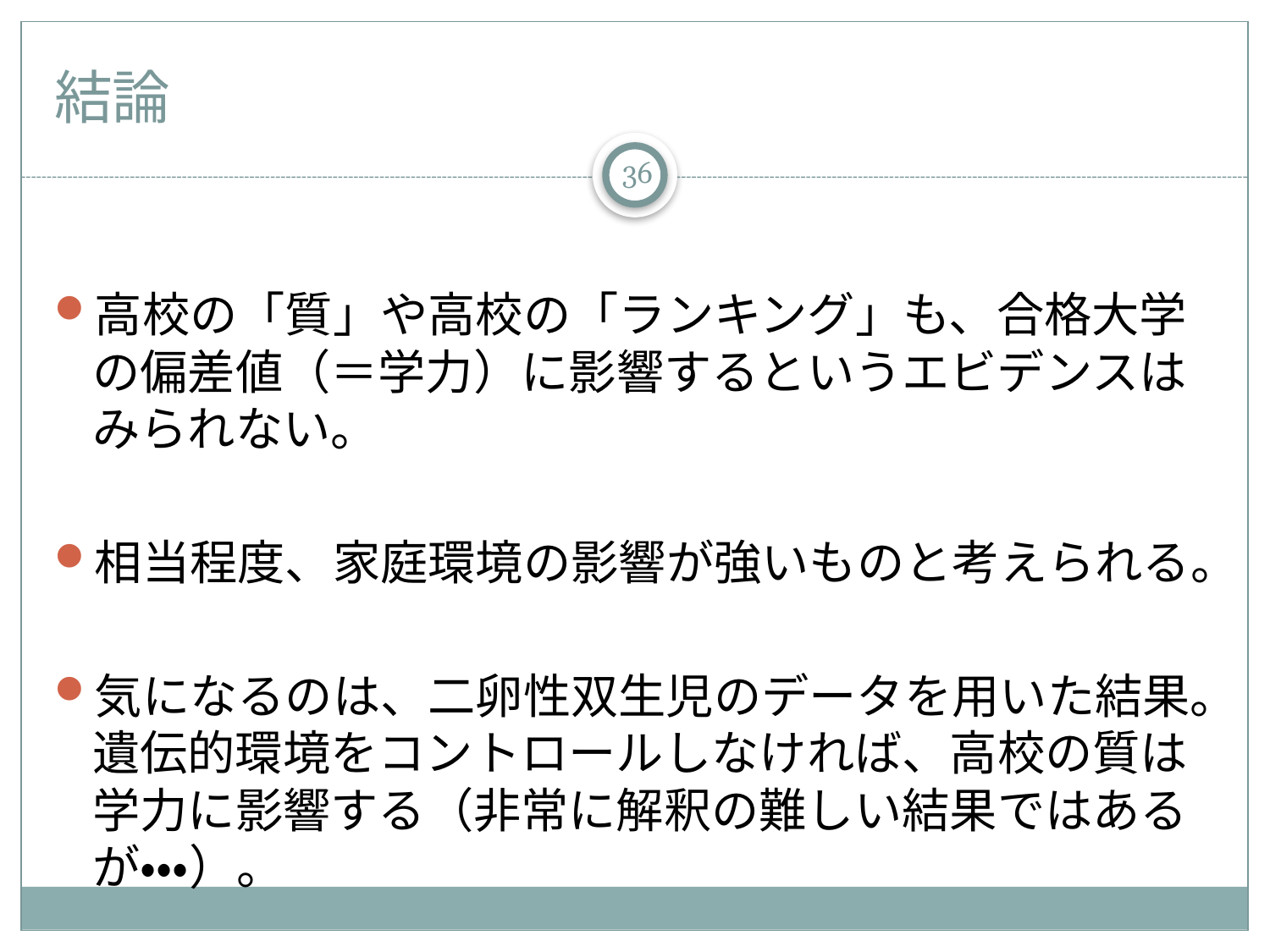

# 結論
36

高校の「質」や高校の「ランキング」も、合格大学の偏差値（＝学力）に影響するというエビデンスはみられない。

相当程度、家庭環境の影響が強いものと考えられる。

気になるのは、二卵性双生児のデータを用いた結果。遺伝的環境をコントロールしなければ、高校の質は学力に影響する（非常に解釈の難しい結果ではあるが・・・）。